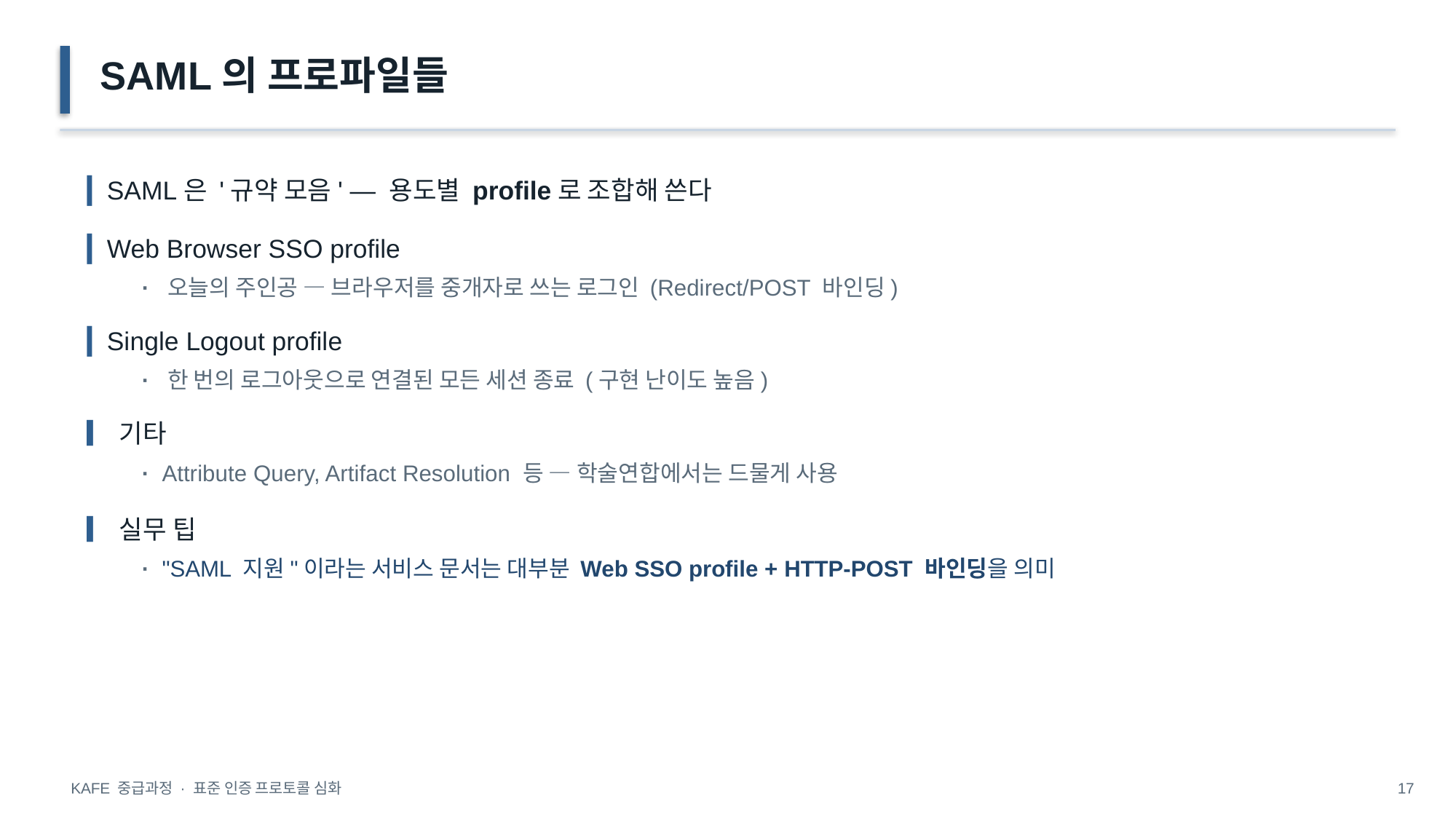

SAML의 프로파일들

▎SAML은 '규약 모음' — 용도별 profile로 조합해 쓴다
▎Web Browser SSO profile
·  오늘의 주인공 — 브라우저를 중개자로 쓰는 로그인 (Redirect/POST 바인딩)
▎Single Logout profile
·  한 번의 로그아웃으로 연결된 모든 세션 종료 (구현 난이도 높음)
▎기타
·  Attribute Query, Artifact Resolution 등 — 학술연합에서는 드물게 사용
▎실무 팁
·  "SAML 지원"이라는 서비스 문서는 대부분 Web SSO profile + HTTP-POST 바인딩을 의미
KAFE 중급과정 · 표준 인증 프로토콜 심화
17